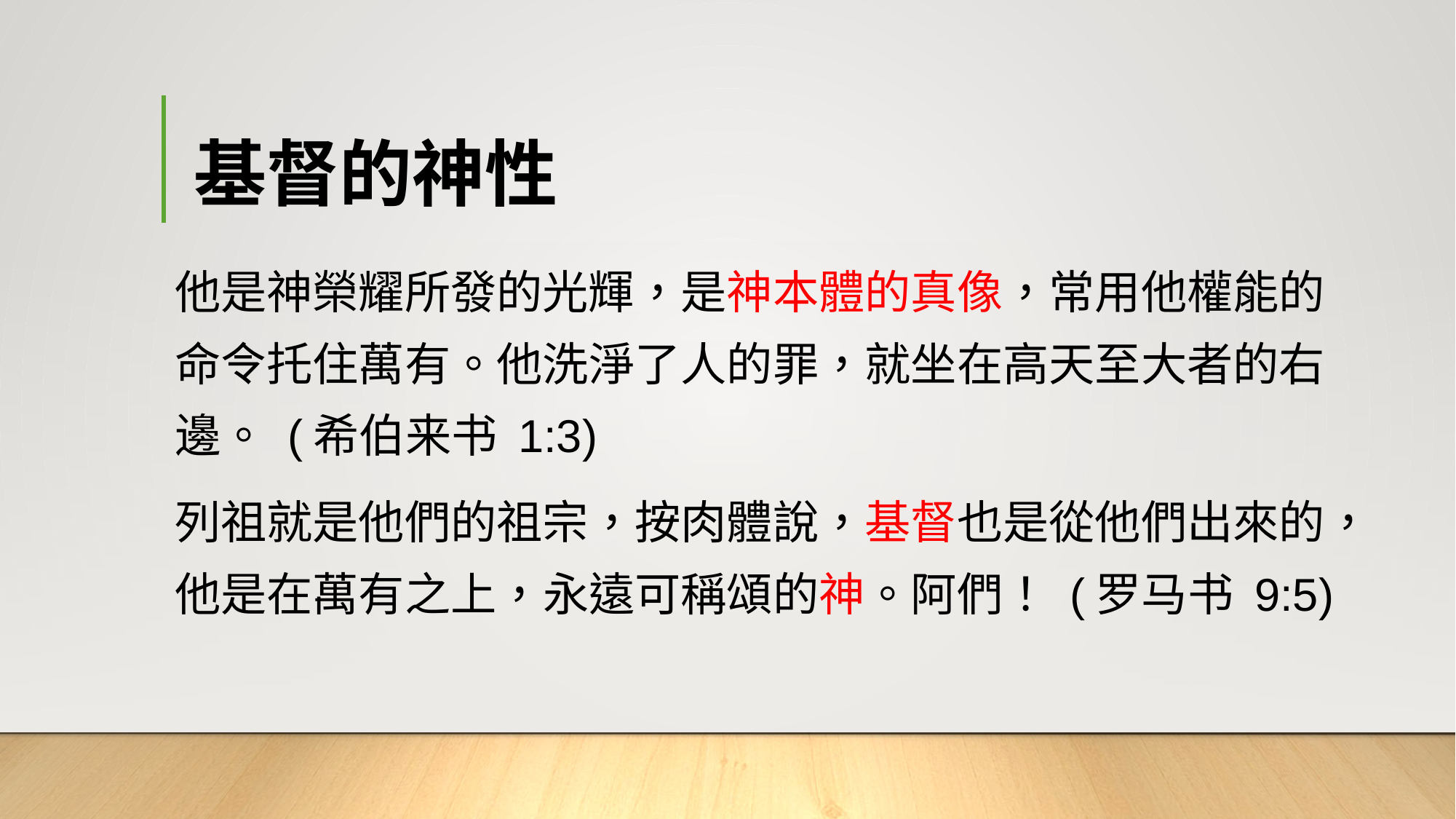

# 基督的神性
他是神榮耀所發的光輝，是神本體的真像，常用他權能的命令托住萬有。他洗淨了人的罪，就坐在高天至大者的右邊。 (希伯来书 1:3)
列祖就是他們的祖宗，按肉體說，基督也是從他們出來的，他是在萬有之上，永遠可稱頌的神。阿們！ (罗马书 9:5)